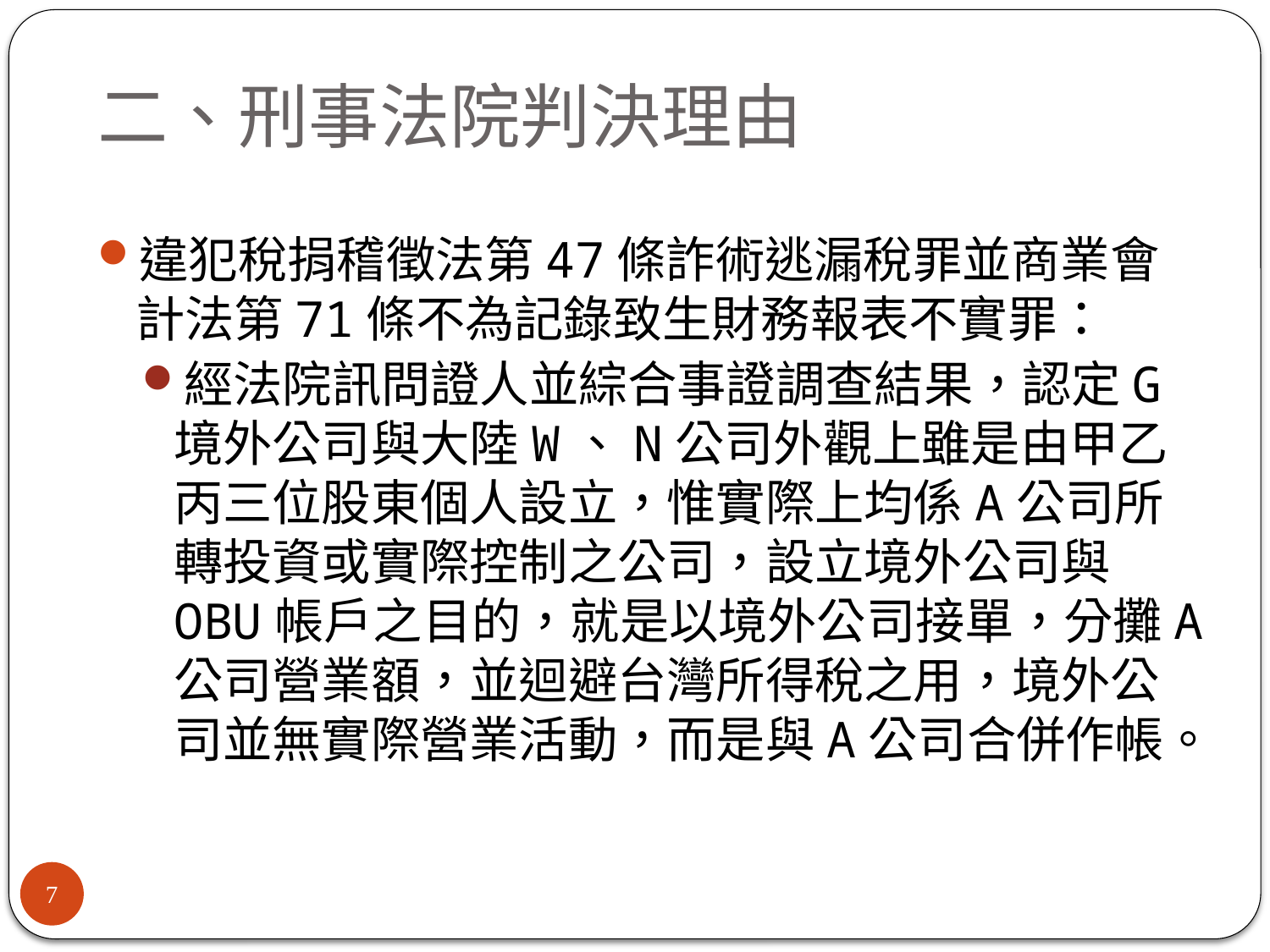

# 二、刑事法院判決理由
違犯稅捐稽徵法第47條詐術逃漏稅罪並商業會計法第71條不為記錄致生財務報表不實罪：
經法院訊問證人並綜合事證調查結果，認定G境外公司與大陸W、N公司外觀上雖是由甲乙丙三位股東個人設立，惟實際上均係A公司所轉投資或實際控制之公司，設立境外公司與OBU帳戶之目的，就是以境外公司接單，分攤A公司營業額，並迴避台灣所得稅之用，境外公司並無實際營業活動，而是與A公司合併作帳。
7